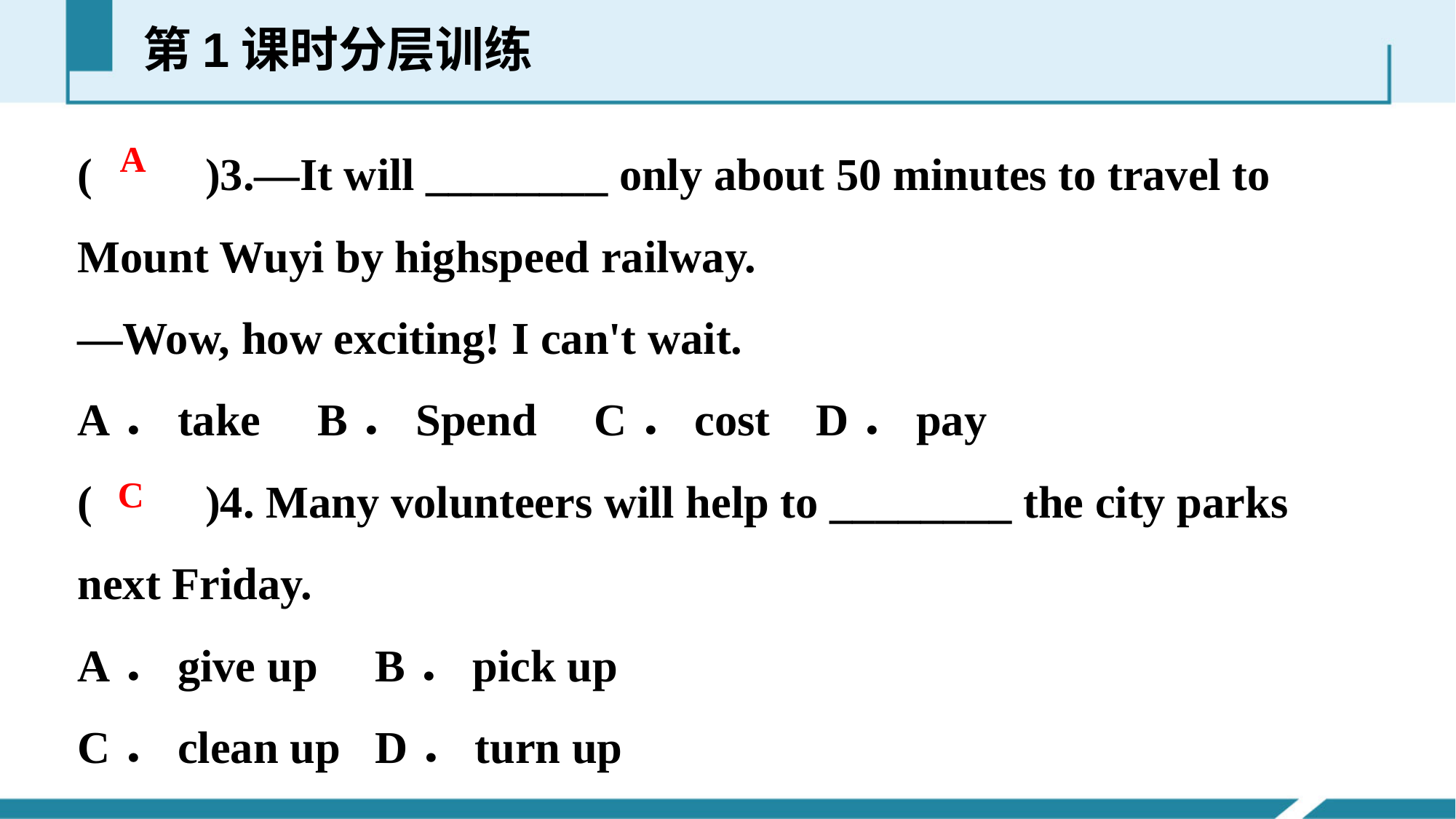

第1课时分层训练
(　　)3.—It will ________ only about 50 minutes to travel to Mount Wuyi by high­speed railway.
—Wow, how exciting! I can't wait.
A．take     B．Spend     C．cost    D．pay
(　　)4. Many volunteers will help to ________ the city parks next Friday.
A．give up     B．pick up
C．clean up   D．turn up
A
C